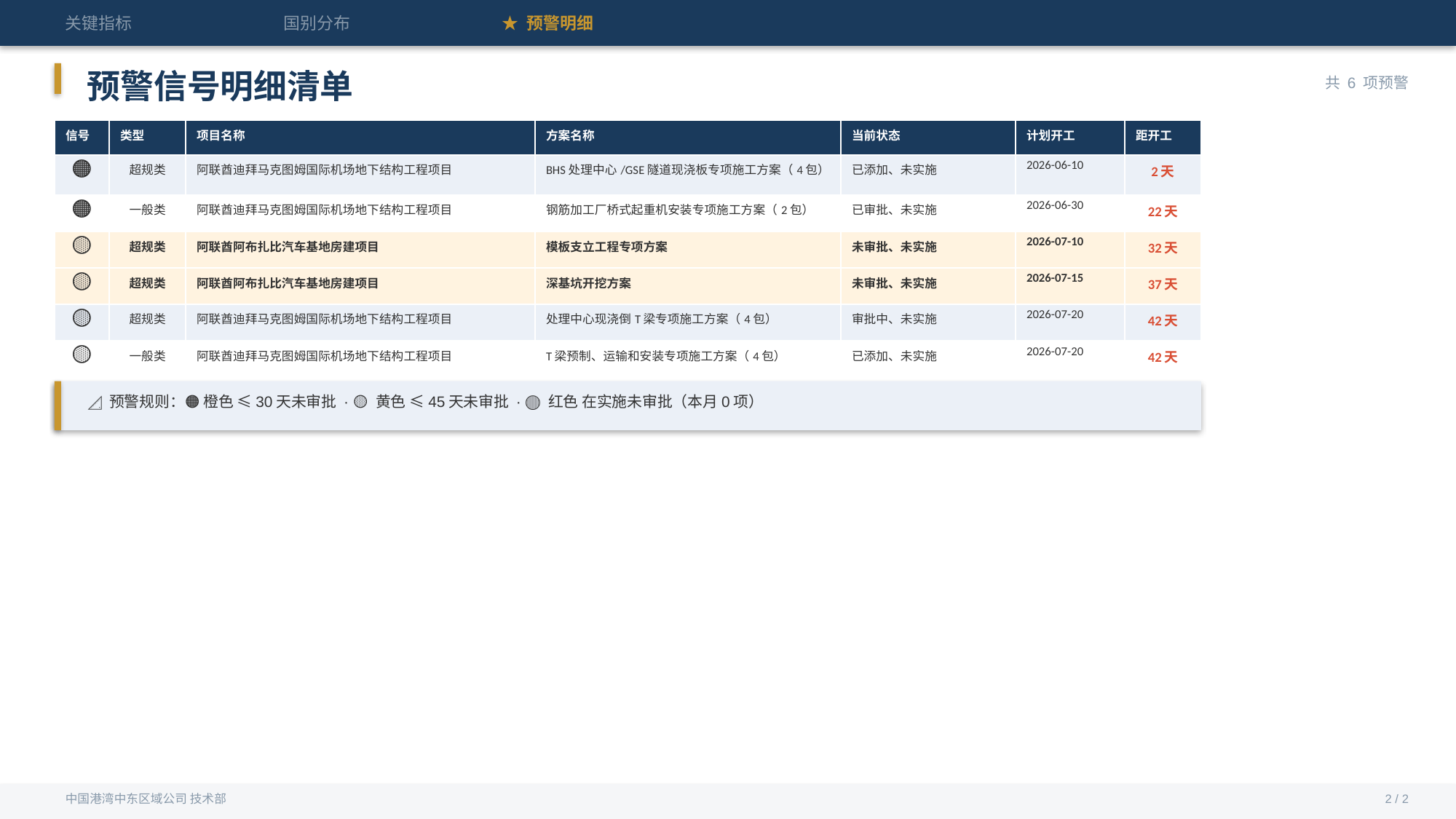

关键指标
国别分布
★ 预警明细
预警信号明细清单

共 6 项预警
| 信号 | 类型 | 项目名称 | 方案名称 | 当前状态 | 计划开工 | 距开工 |
| --- | --- | --- | --- | --- | --- | --- |
| 🟠 | 超规类 | 阿联酋迪拜马克图姆国际机场地下结构工程项目 | BHS处理中心/GSE隧道现浇板专项施工方案（4包） | 已添加、未实施 | 2026-06-10 | 2天 |
| 🟠 | 一般类 | 阿联酋迪拜马克图姆国际机场地下结构工程项目 | 钢筋加工厂桥式起重机安装专项施工方案（2包） | 已审批、未实施 | 2026-06-30 | 22天 |
| 🟡 | 超规类 | 阿联酋阿布扎比汽车基地房建项目 | 模板支立工程专项方案 | 未审批、未实施 | 2026-07-10 | 32天 |
| 🟡 | 超规类 | 阿联酋阿布扎比汽车基地房建项目 | 深基坑开挖方案 | 未审批、未实施 | 2026-07-15 | 37天 |
| 🟡 | 超规类 | 阿联酋迪拜马克图姆国际机场地下结构工程项目 | 处理中心现浇倒T梁专项施工方案（4包） | 审批中、未实施 | 2026-07-20 | 42天 |
| 🟡 | 一般类 | 阿联酋迪拜马克图姆国际机场地下结构工程项目 | T梁预制、运输和安装专项施工方案（4包） | 已添加、未实施 | 2026-07-20 | 42天 |

📐 预警规则：🟠 橙色 ≤30天未审批 · 🟡 黄色 ≤45天未审批 · 🔴 红色 在实施未审批（本月0项）

中国港湾中东区域公司 技术部
2 / 2